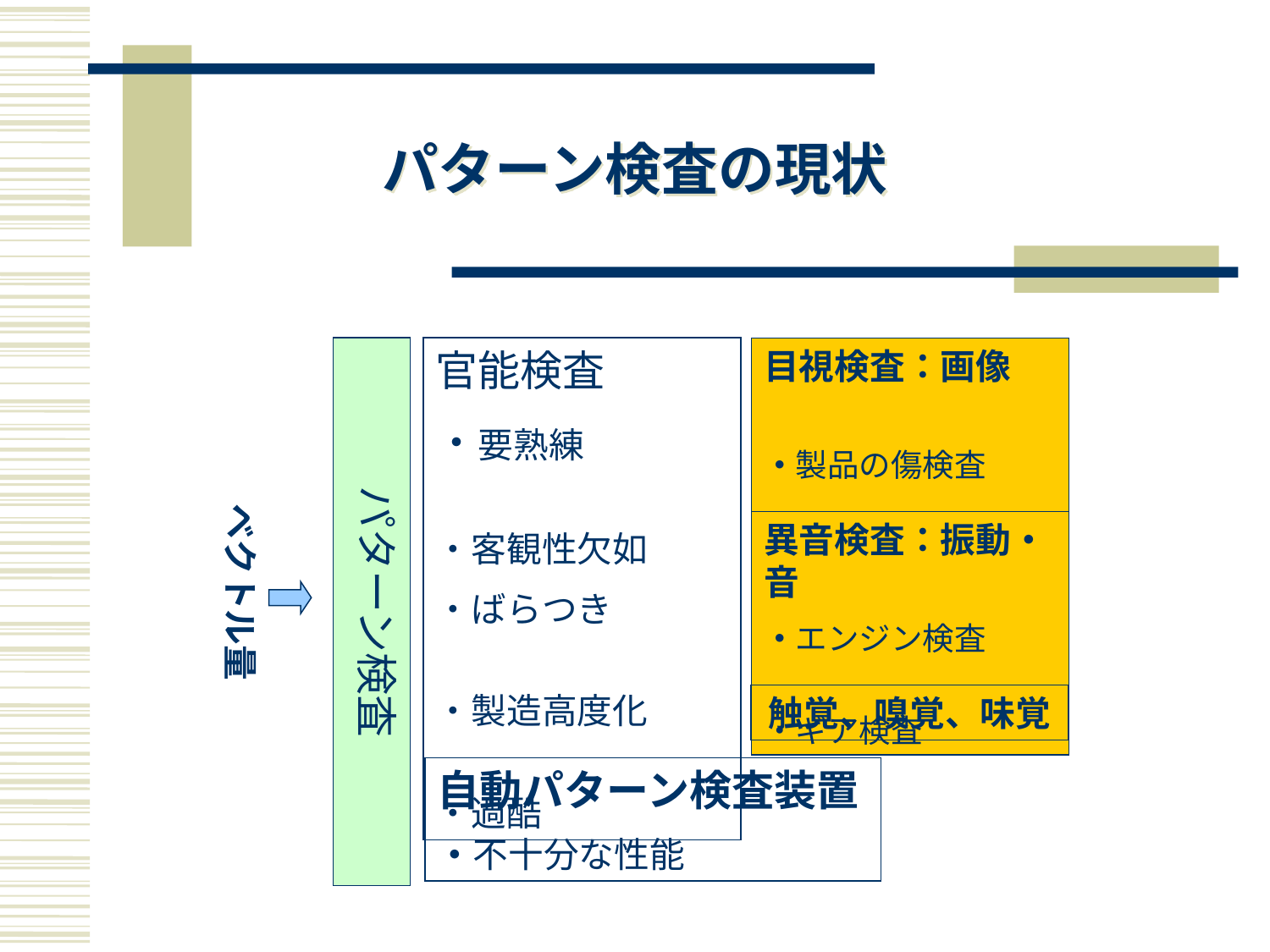

# パターン検査の現状
パターン検査
官能検査
・要熟練
・客観性欠如
・ばらつき
・製造高度化
・過酷
目視検査：画像
・製品の傷検査
・印字の検査
ベクトル量
異音検査：振動・音
・エンジン検査
・ギア検査

触覚、嗅覚、味覚
自動パターン検査装置
・不十分な性能